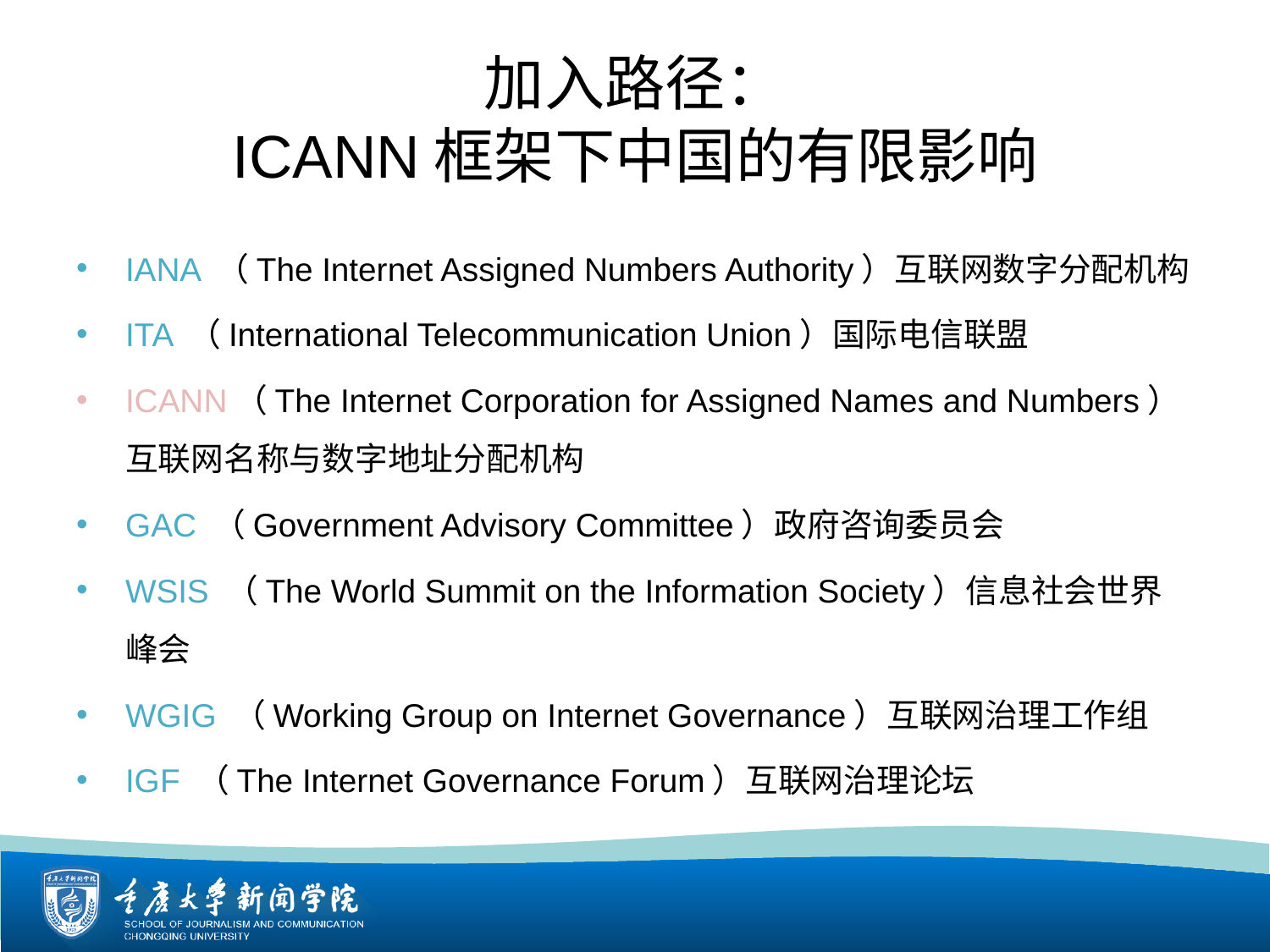

# 加入路径： ICANN框架下中国的有限影响
IANA （The Internet Assigned Numbers Authority）互联网数字分配机构
ITA （International Telecommunication Union）国际电信联盟
ICANN（The Internet Corporation for Assigned Names and Numbers）互联网名称与数字地址分配机构
GAC （Government Advisory Committee）政府咨询委员会
WSIS （The World Summit on the Information Society）信息社会世界峰会
WGIG （Working Group on Internet Governance）互联网治理工作组
IGF （The Internet Governance Forum）互联网治理论坛